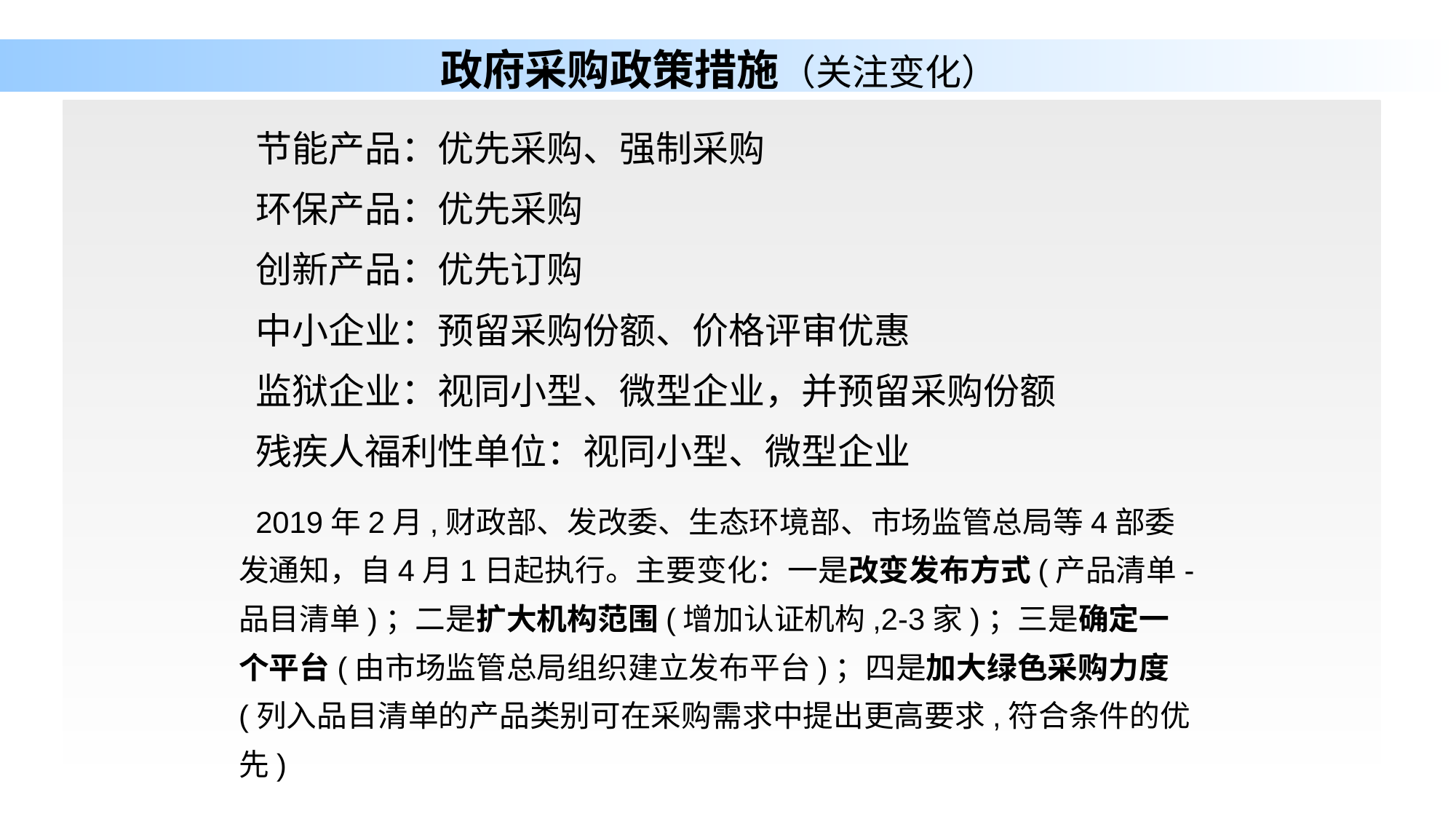

# 政府采购政策措施（关注变化）
 节能产品：优先采购、强制采购
 环保产品：优先采购
 创新产品：优先订购
 中小企业：预留采购份额、价格评审优惠
 监狱企业：视同小型、微型企业，并预留采购份额
 残疾人福利性单位：视同小型、微型企业
  2019年2月,财政部、发改委、生态环境部、市场监管总局等4部委发通知，自4月1日起执行。主要变化：一是改变发布方式(产品清单-品目清单)；二是扩大机构范围(增加认证机构,2-3家)；三是确定一个平台(由市场监管总局组织建立发布平台)；四是加大绿色采购力度(列入品目清单的产品类别可在采购需求中提出更高要求,符合条件的优先)